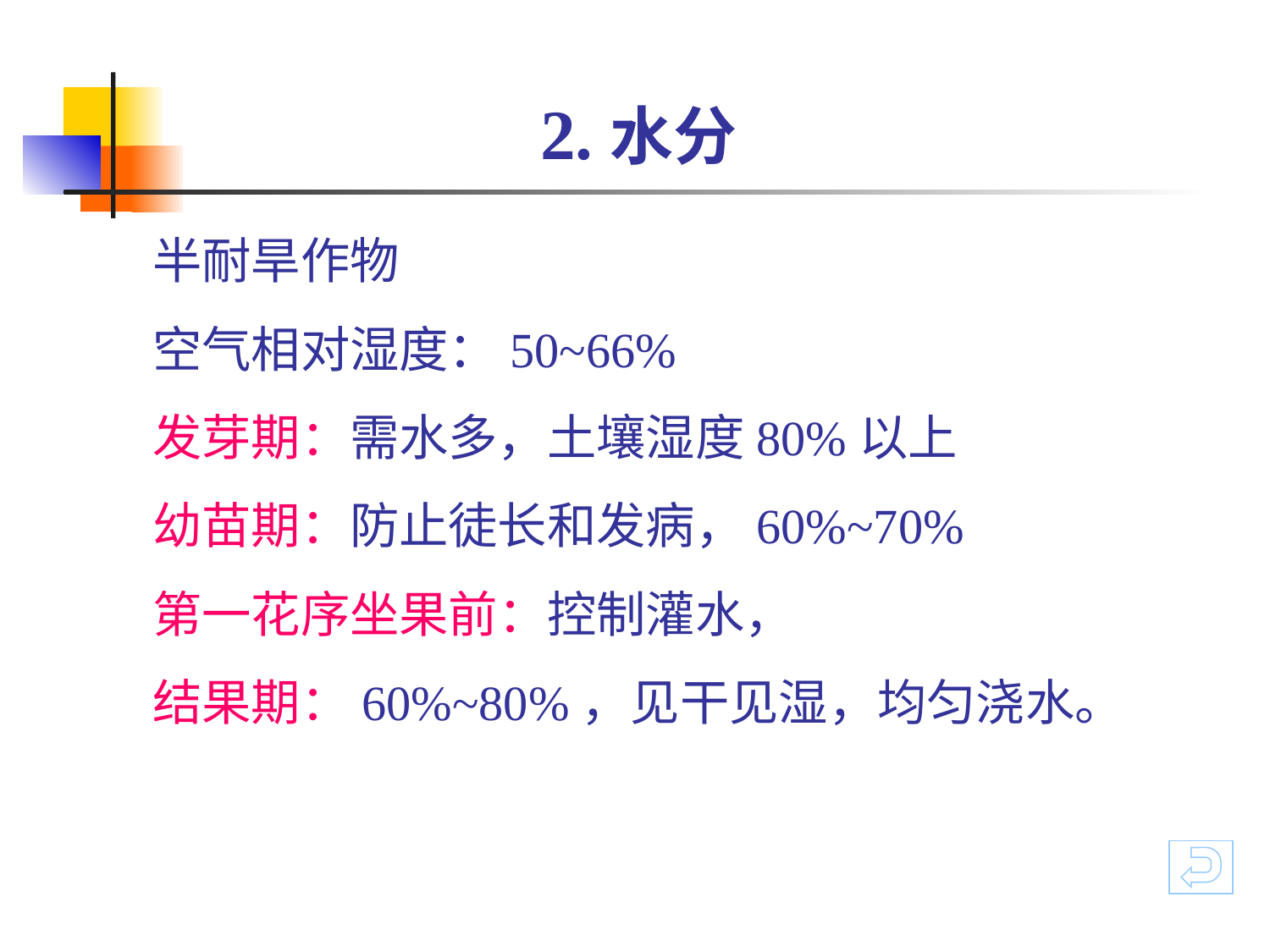

# 2.水分
半耐旱作物
空气相对湿度：50~66%
发芽期：需水多，土壤湿度80%以上
幼苗期：防止徒长和发病，60%~70%
第一花序坐果前：控制灌水，
结果期：60%~80%，见干见湿，均匀浇水。